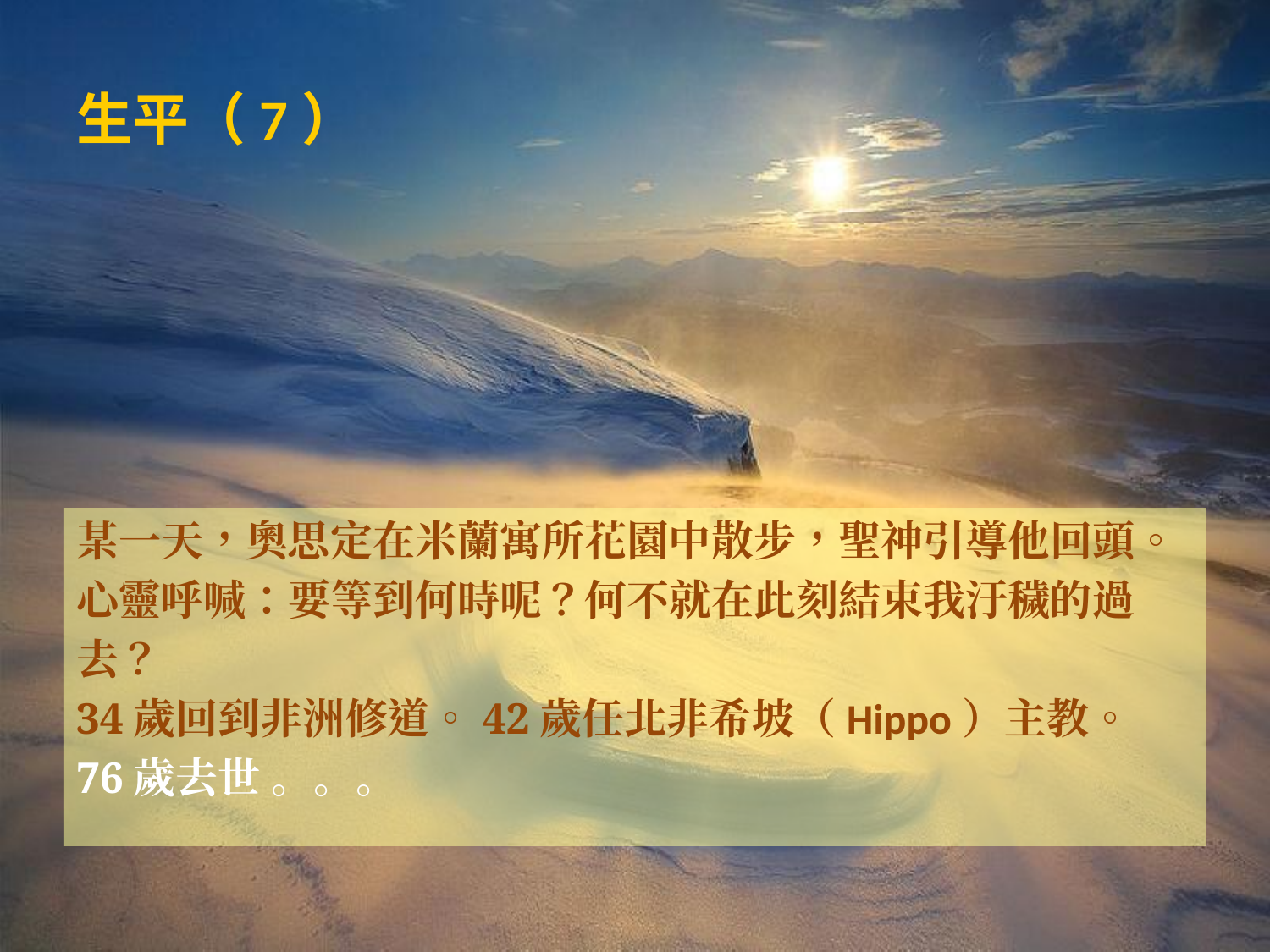

# 生平（7）

某一天，奧思定在米蘭寓所花園中散步，聖神引導他回頭。
心靈呼喊：要等到何時呢？何不就在此刻結束我汙穢的過
去？
34歲回到非洲修道。42歲任北非希坡（Hippo）主教。
76歲去世 。。。